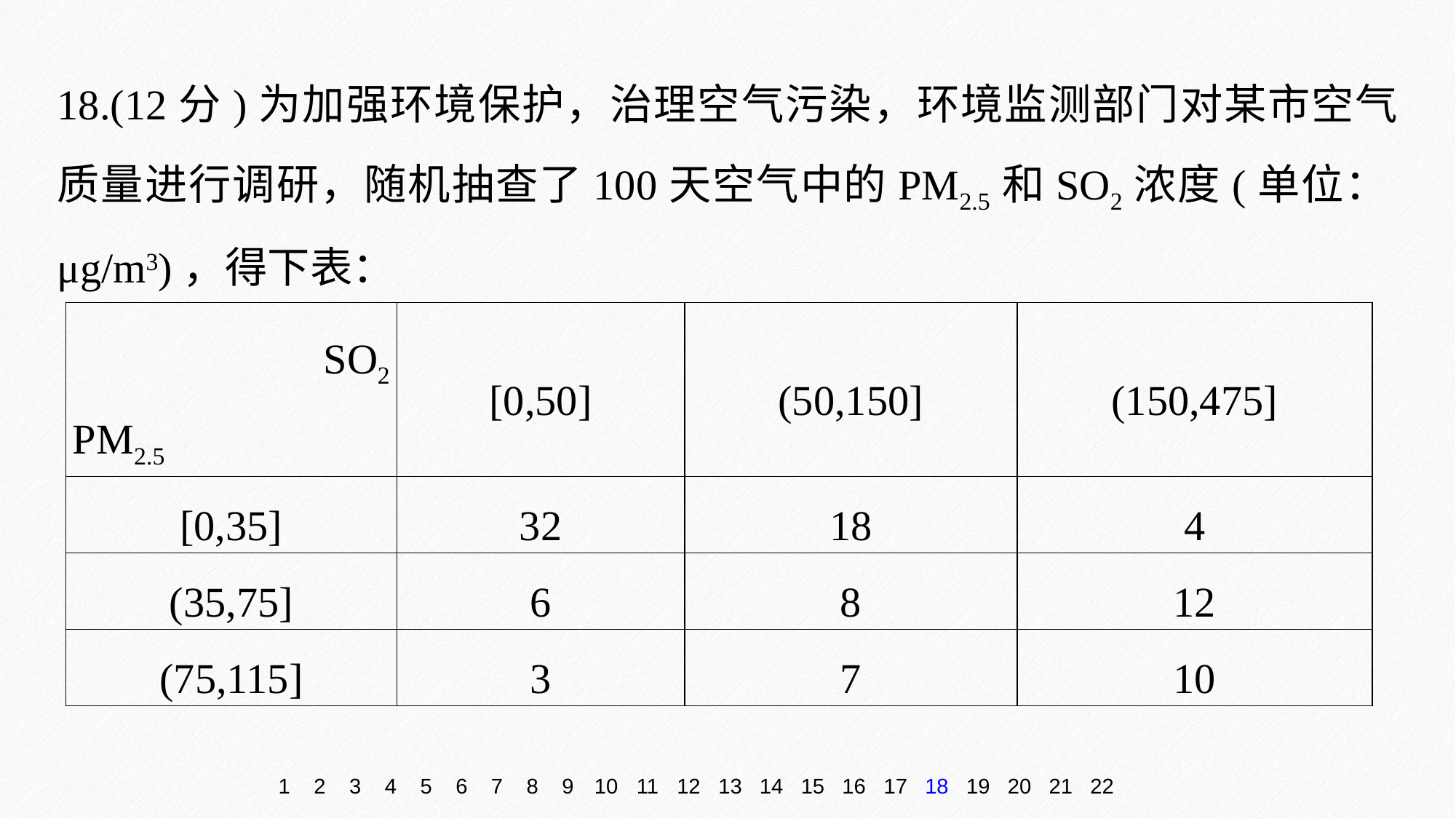

18.(12分)为加强环境保护，治理空气污染，环境监测部门对某市空气质量进行调研，随机抽查了100天空气中的PM2.5和SO2浓度(单位：μg/m3)，得下表：
| SO2 PM2.5 | [0,50] | (50,150] | (150,475] |
| --- | --- | --- | --- |
| [0,35] | 32 | 18 | 4 |
| (35,75] | 6 | 8 | 12 |
| (75,115] | 3 | 7 | 10 |
1
2
3
4
5
6
7
8
9
10
11
12
13
14
15
16
17
18
19
20
21
22